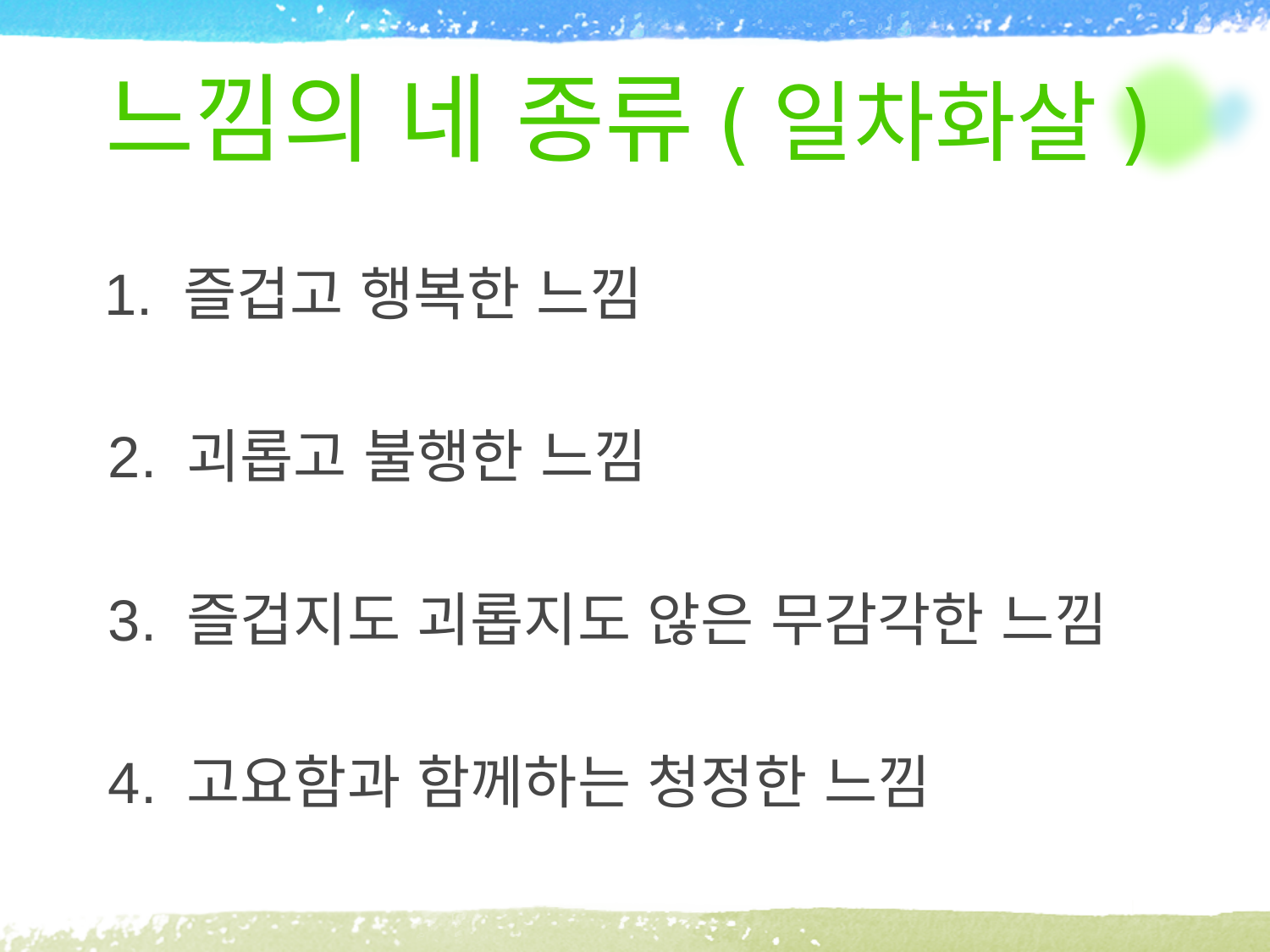

# 느낌의 네 종류(일차화살)

  1. 즐겁고 행복한 느낌

  2. 괴롭고 불행한 느낌

  3. 즐겁지도 괴롭지도 않은 무감각한 느낌

  4. 고요함과 함께하는 청정한 느낌